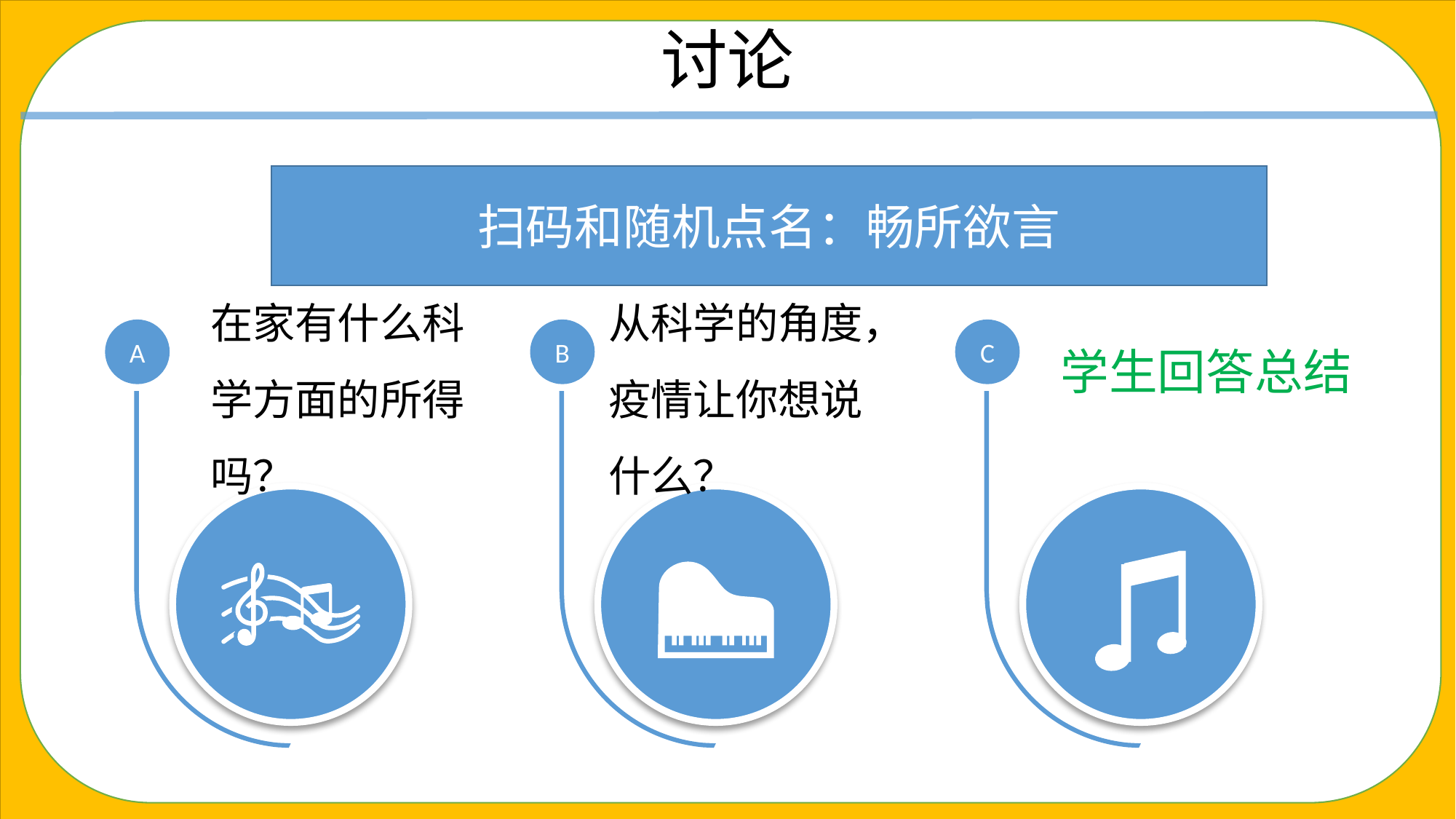

# 讨论
扫码和随机点名：畅所欲言
学生回答总结
在家有什么科学方面的所得吗？
从科学的角度，疫情让你想说
什么？
A
B
C